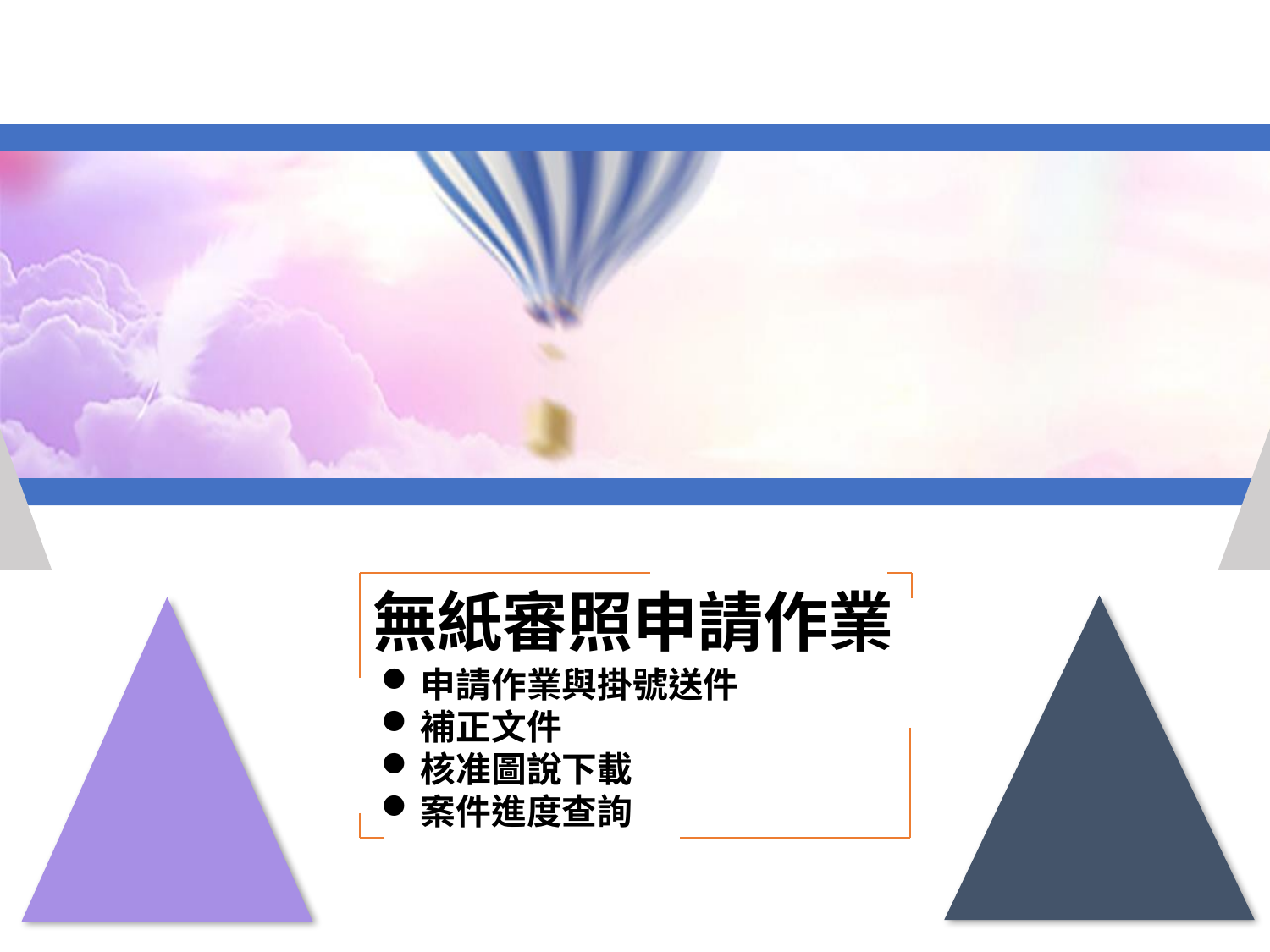

# 無紙審照申請作業
申請作業與掛號送件
補正文件
核准圖說下載
案件進度查詢